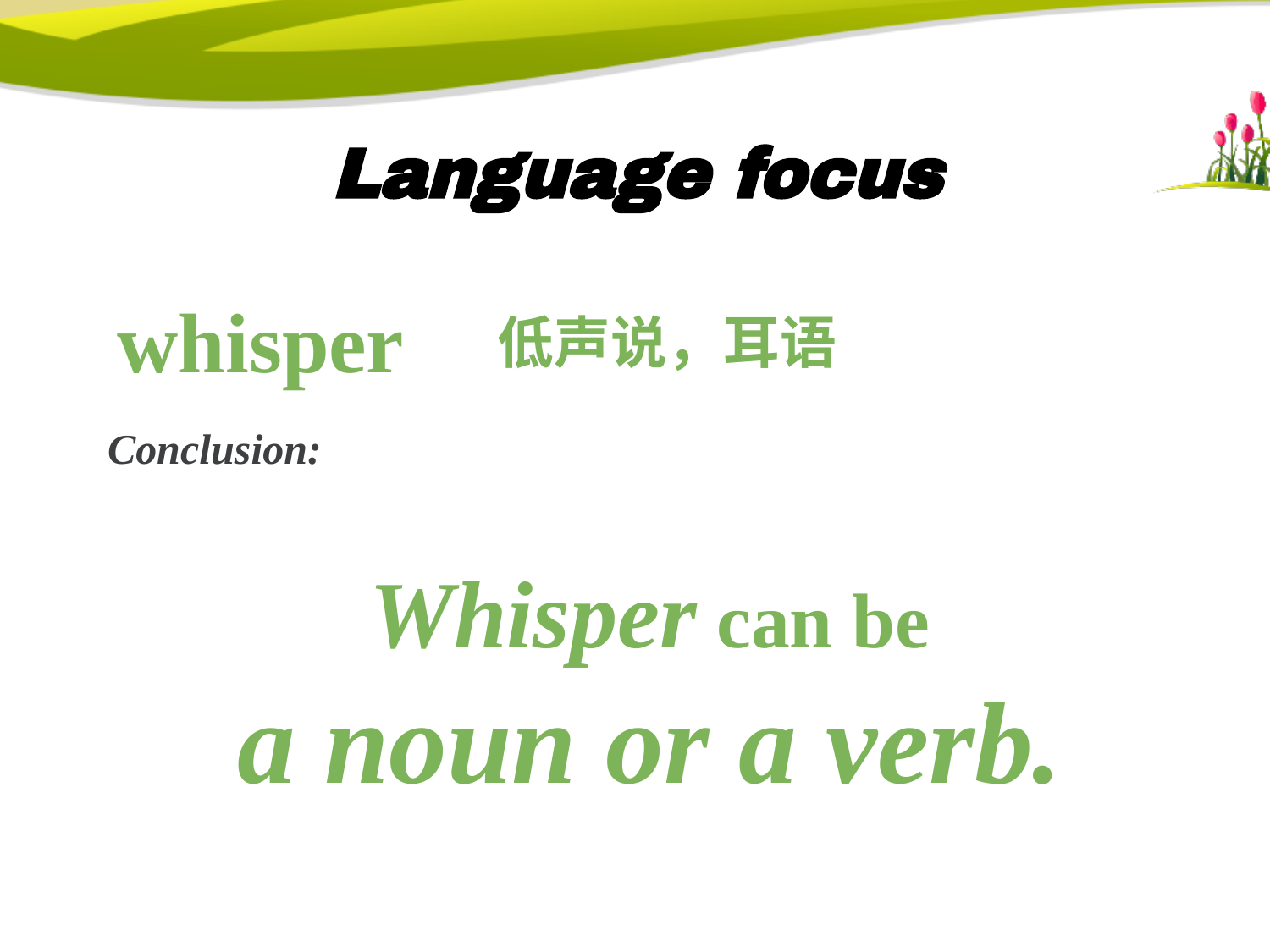

# Language focus
whisper
低声说，耳语
Conclusion:
 Whisper can be
a noun or a verb.